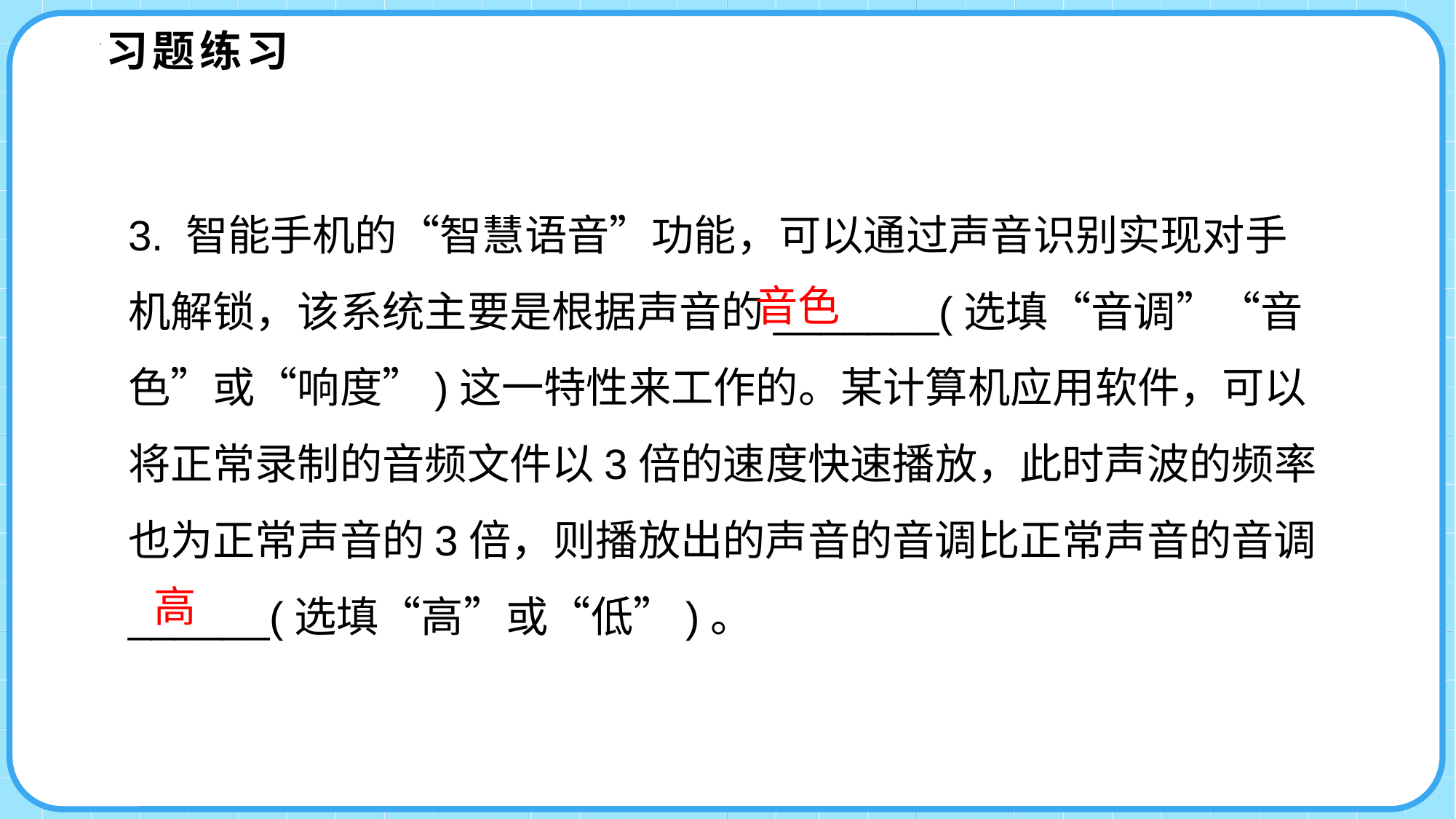

习题练习
3. 智能手机的“智慧语音”功能，可以通过声音识别实现对手机解锁，该系统主要是根据声音的_______(选填“音调”“音色”或“响度”)这一特性来工作的。某计算机应用软件，可以将正常录制的音频文件以3倍的速度快速播放，此时声波的频率也为正常声音的3倍，则播放出的声音的音调比正常声音的音调______(选填“高”或“低”)。
音色
高